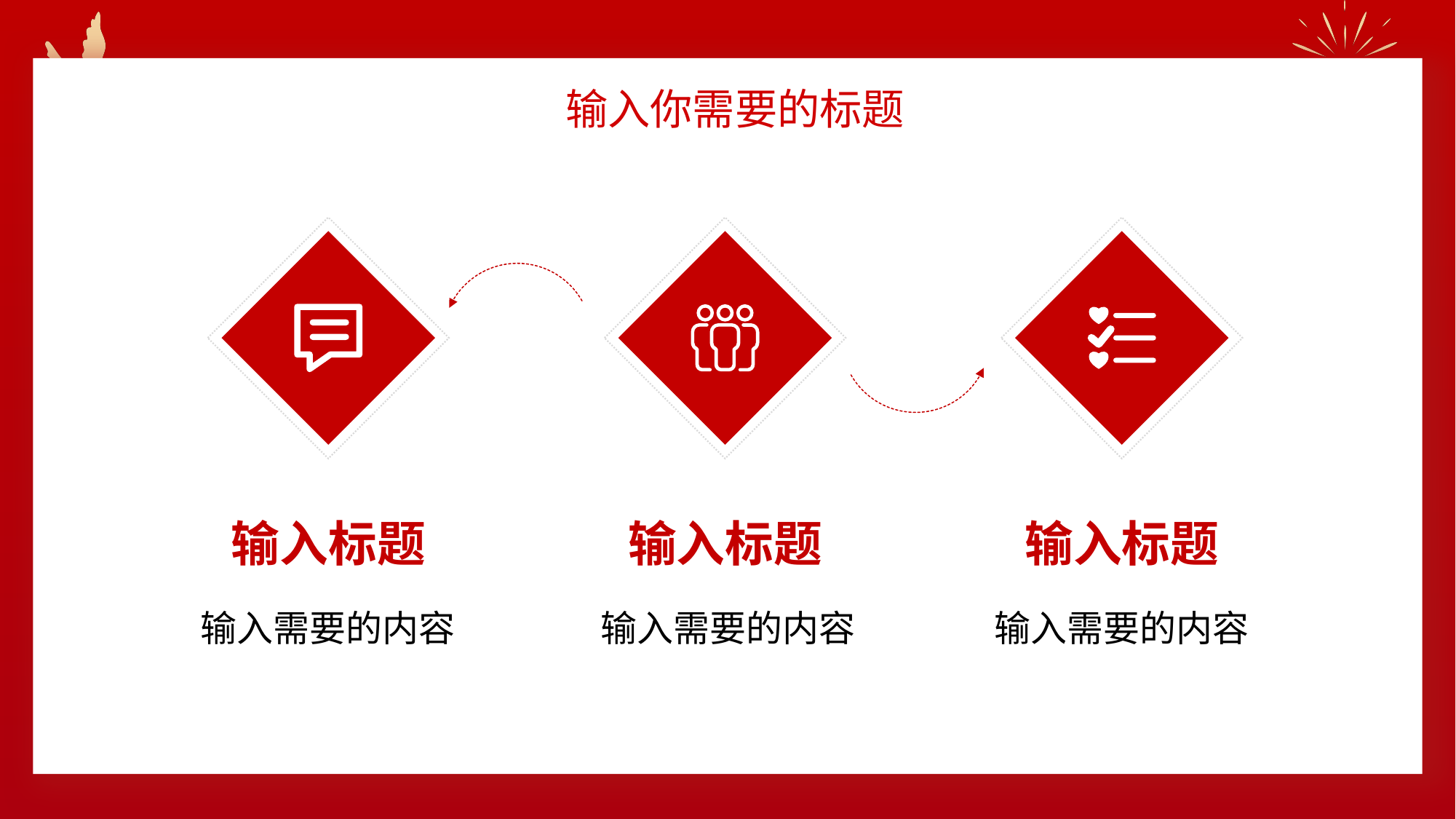

输入你需要的标题

输入标题
输入标题
输入标题
输入需要的内容
输入需要的内容
输入需要的内容